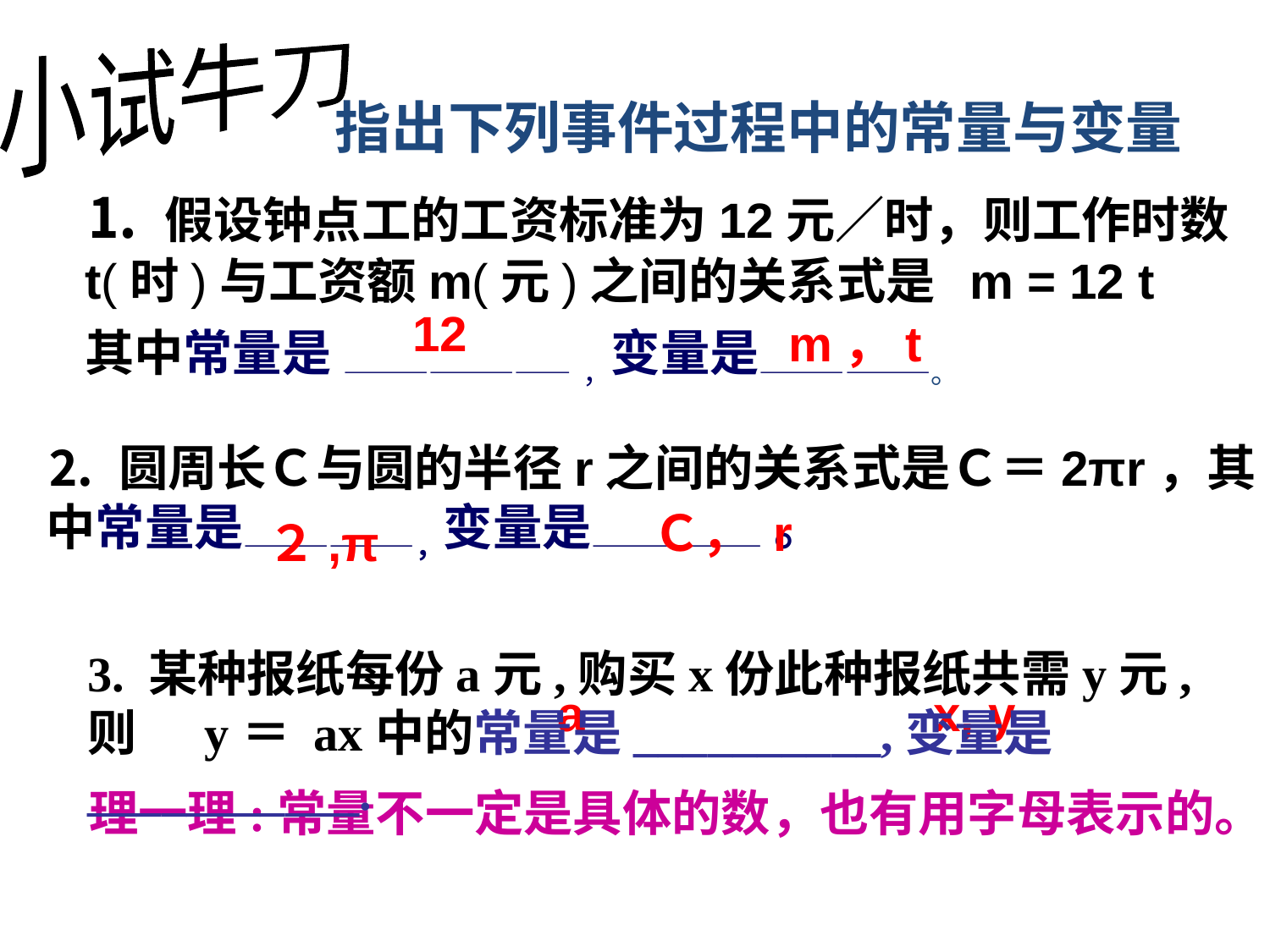

小试牛刀
                  指出下列事件过程中的常量与变量

⒉ 圆周长Ｃ与圆的半径r之间的关系式是Ｃ＝2πr，其中常量是——————，变量是—————— 。
⒈ 假设钟点工的工资标准为12元／时，则工作时数t(时)与工资额m(元)之间的关系式是  m = 12 t
其中常量是 ———————— ，变量是——————。
12
m，t
Ｃ， r
２,π
3. 某种报纸每份a元,购买x份此种报纸共需y元,则     y＝ ax中的常量是__________,变量是___________.
a
x, y
理一理:常量不一定是具体的数，也有用字母表示的。